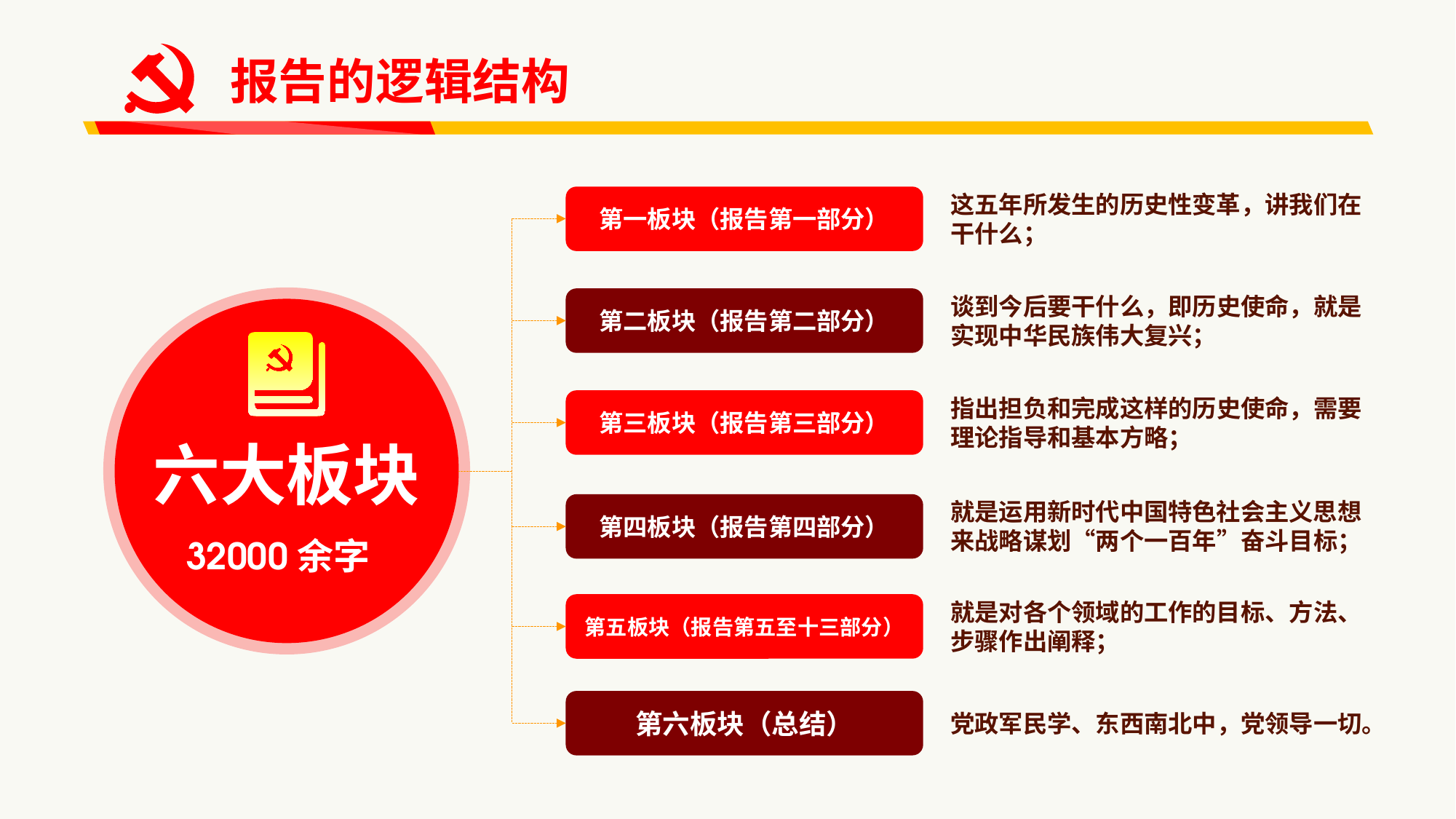

报告的逻辑结构
这五年所发生的历史性变革，讲我们在干什么；
第一板块（报告第一部分）

谈到今后要干什么，即历史使命，就是实现中华民族伟大复兴；
第二板块（报告第二部分）

六大板块
32000余字

指出担负和完成这样的历史使命，需要理论指导和基本方略；
第三板块（报告第三部分）
就是运用新时代中国特色社会主义思想来战略谋划“两个一百年”奋斗目标；
第四板块（报告第四部分）
就是对各个领域的工作的目标、方法、步骤作出阐释；
第五板块（报告第五至十三部分）
第六板块（总结）
党政军民学、东西南北中，党领导一切。